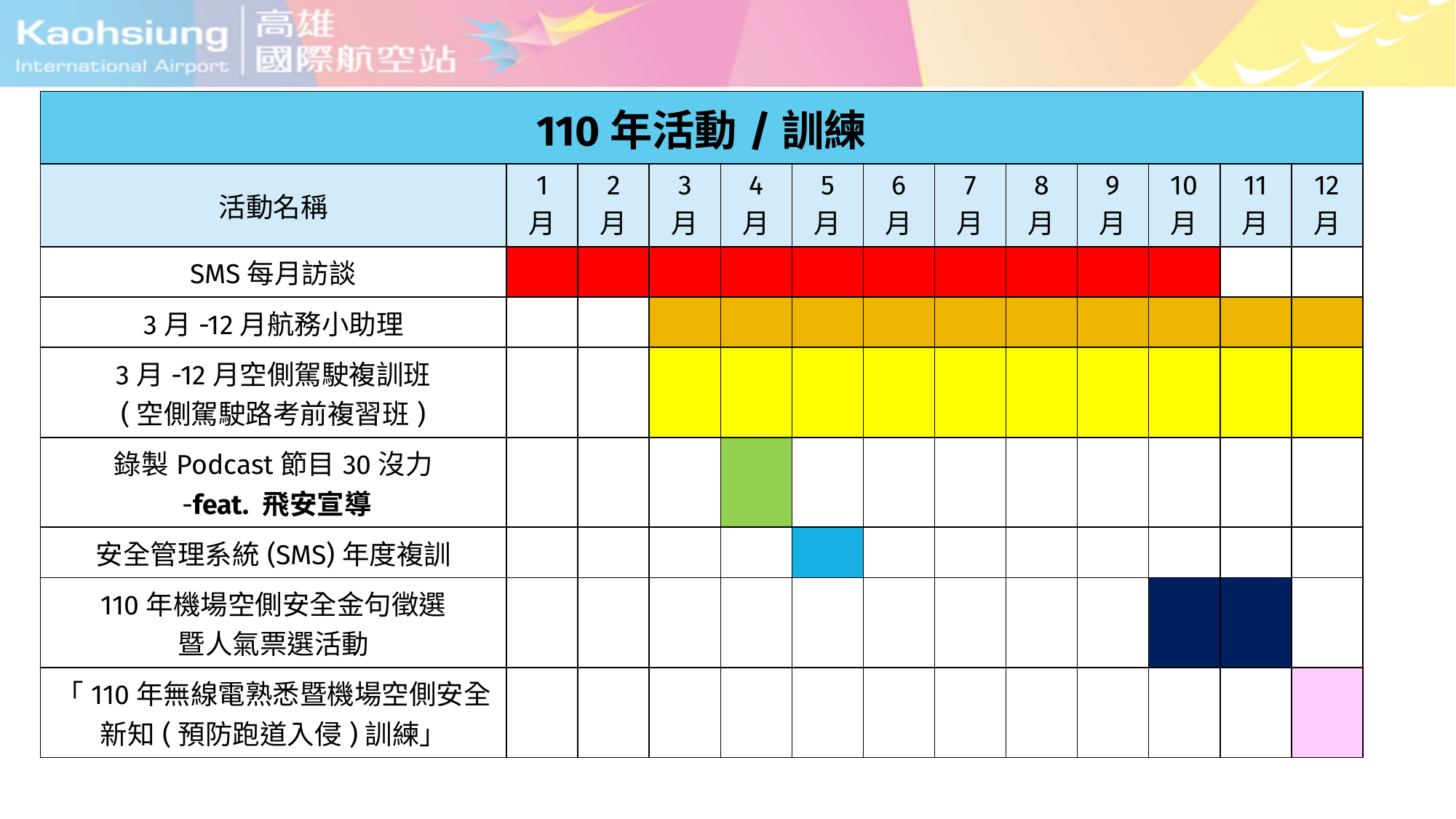

| 110年活動/訓練 |  |  |  |  |  |  |  |  |  |  |  |  |
| --- | --- | --- | --- | --- | --- | --- | --- | --- | --- | --- | --- | --- |
| 活動名稱 | 1 月 | 2 月 | 3 月 | 4 月 | 5 月 | 6 月 | 7 月 | 8 月 | 9 月 | 10 月 | 11 月 | 12 月 |
| SMS每月訪談 |  |  |  |  |  |  |  |  |  |  |  |  |
| 3月-12月航務小助理 |  |  |  |  |  |  |  |  |  |  |  |  |
| 3月-12月空側駕駛複訓班 (空側駕駛路考前複習班) |  |  |  |  |  |  |  |  |  |  |  |  |
| 錄製Podcast節目30沒力 -feat. 飛安宣導 |  |  |  |  |  |  |  |  |  |  |  |  |
| 安全管理系統(SMS)年度複訓 |  |  |  |  |  |  |  |  |  |  |  |  |
| 110年機場空側安全金句徵選 暨人氣票選活動 |  |  |  |  |  |  |  |  |  |  |  |  |
| 「110年無線電熟悉暨機場空側安全新知(預防跑道入侵)訓練」 |  |  |  |  |  |  |  |  |  |  |  |  |